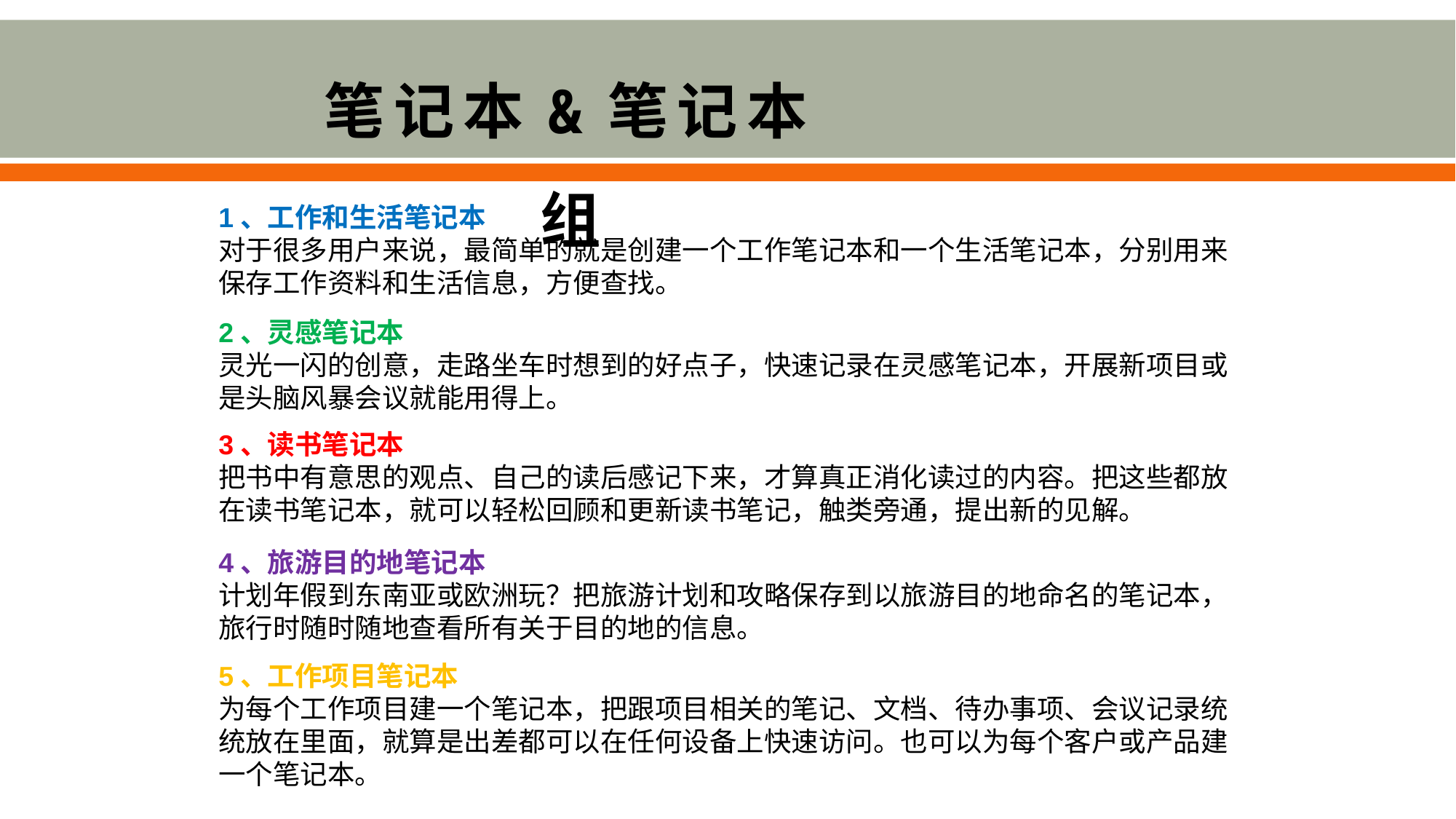

笔记本&笔记本组
1、工作和生活笔记本
对于很多用户来说，最简单的就是创建一个工作笔记本和一个生活笔记本，分别用来保存工作资料和生活信息，方便查找。
2、灵感笔记本
灵光一闪的创意，走路坐车时想到的好点子，快速记录在灵感笔记本，开展新项目或是头脑风暴会议就能用得上。
3、读书笔记本
把书中有意思的观点、自己的读后感记下来，才算真正消化读过的内容。把这些都放在读书笔记本，就可以轻松回顾和更新读书笔记，触类旁通，提出新的见解。
4、旅游目的地笔记本
计划年假到东南亚或欧洲玩？把旅游计划和攻略保存到以旅游目的地命名的笔记本，旅行时随时随地查看所有关于目的地的信息。
5、工作项目笔记本
为每个工作项目建一个笔记本，把跟项目相关的笔记、文档、待办事项、会议记录统统放在里面，就算是出差都可以在任何设备上快速访问。也可以为每个客户或产品建一个笔记本。